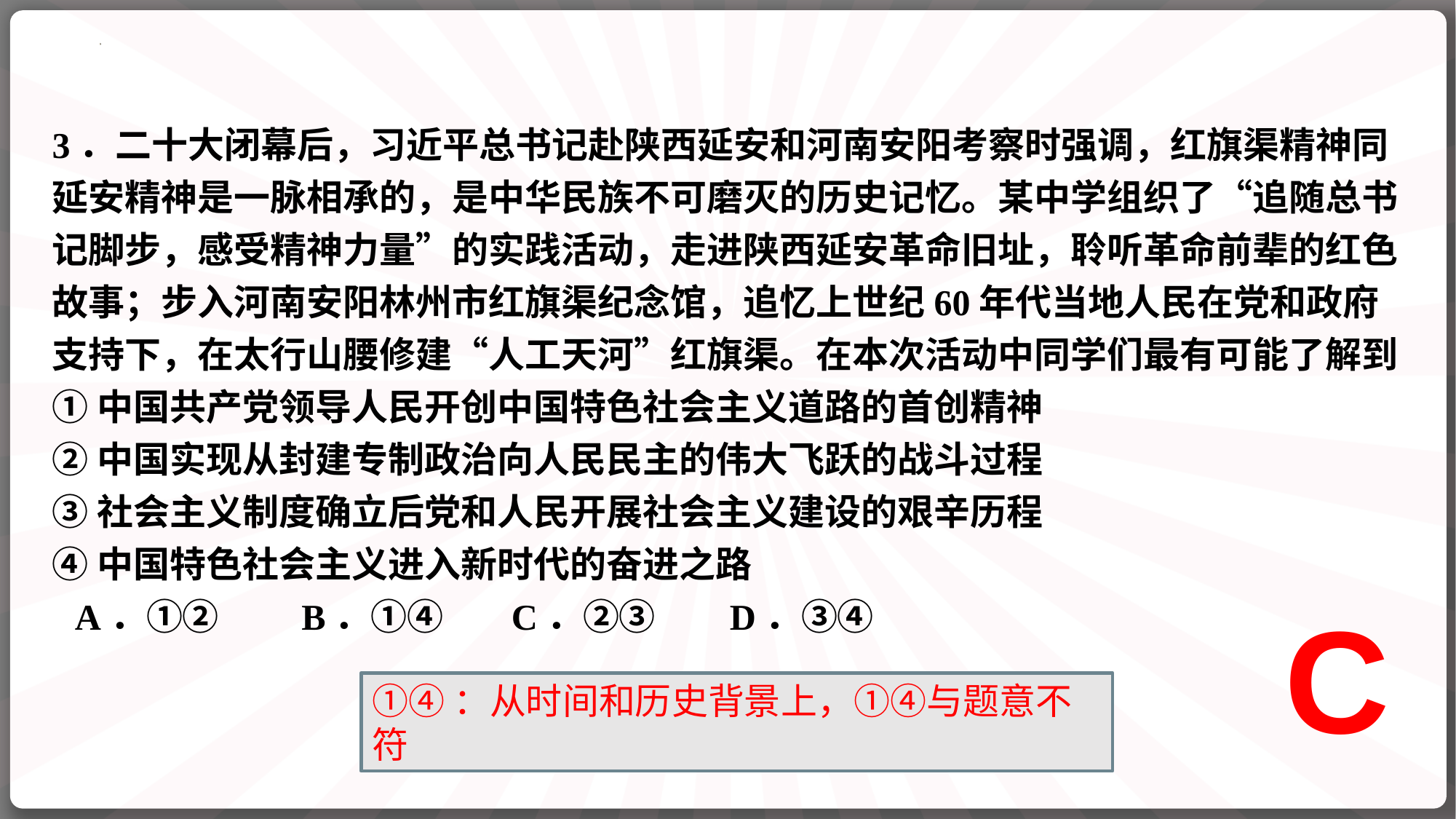

3．二十大闭幕后，习近平总书记赴陕西延安和河南安阳考察时强调，红旗渠精神同延安精神是一脉相承的，是中华民族不可磨灭的历史记忆。某中学组织了“追随总书记脚步，感受精神力量”的实践活动，走进陕西延安革命旧址，聆听革命前辈的红色故事；步入河南安阳林州市红旗渠纪念馆，追忆上世纪60年代当地人民在党和政府支持下，在太行山腰修建“人工天河”红旗渠。在本次活动中同学们最有可能了解到
①中国共产党领导人民开创中国特色社会主义道路的首创精神
②中国实现从封建专制政治向人民民主的伟大飞跃的战斗过程
③社会主义制度确立后党和人民开展社会主义建设的艰辛历程
④中国特色社会主义进入新时代的奋进之路
A．①②         B．①④	C．②③	D．③④

C
①④：从时间和历史背景上，①④与题意不符